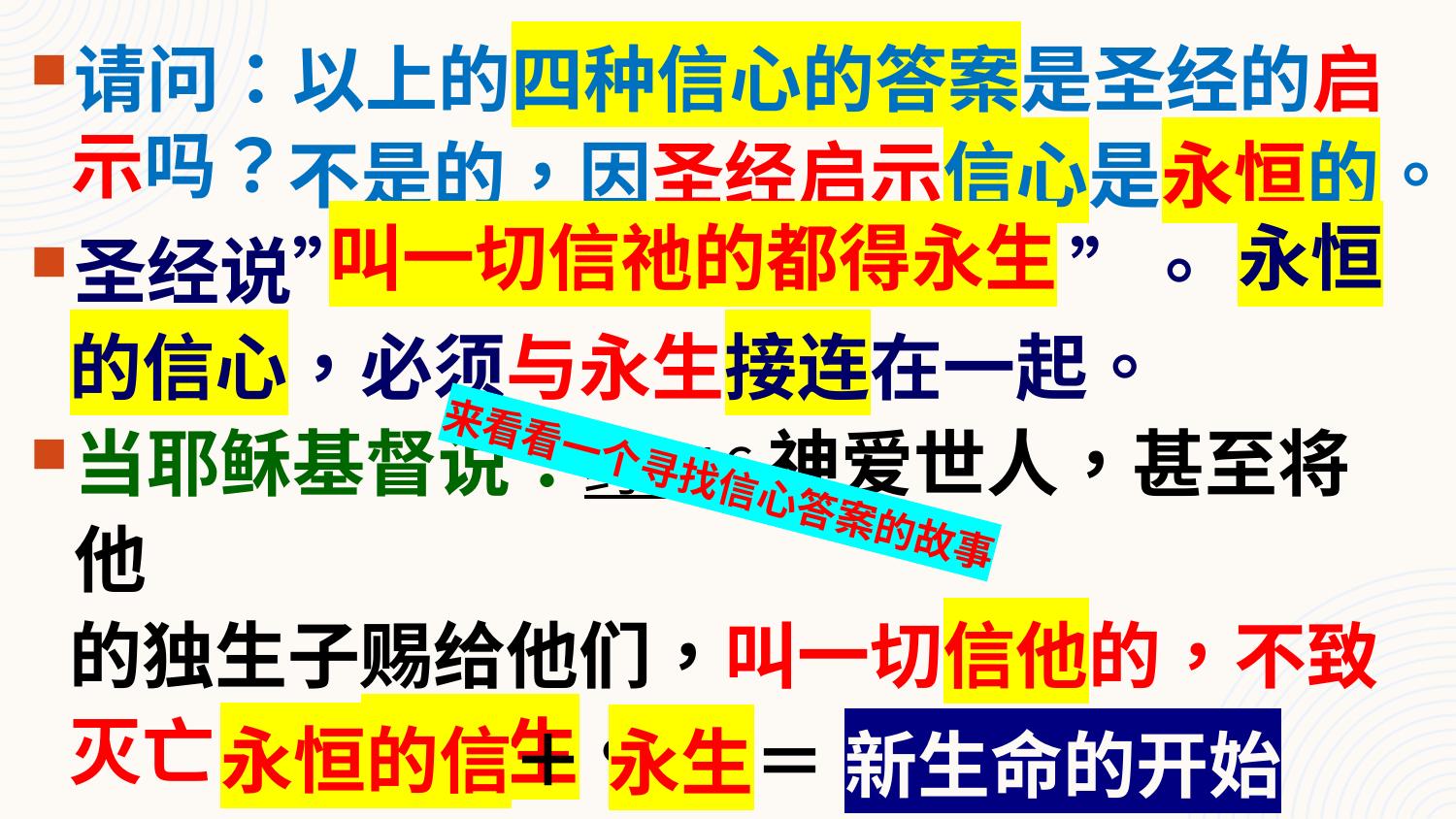

请问：以上的四种信心的答案是圣经的启
　　　不是的，因圣经启示信心是永恒的。
圣经说”　　　　　　　　　   ”。
的信心，必须与永生接连在一起。
当耶稣基督说：约3:16 神爱世人，甚至将他
的独生子赐给他们，叫一切信他的，不致
灭亡，反得永生。
示吗？
叫一切信祂的都得永生
永恒
来看看一个寻找信心答案的故事
永恒的信＋
永生＝
新生命的开始